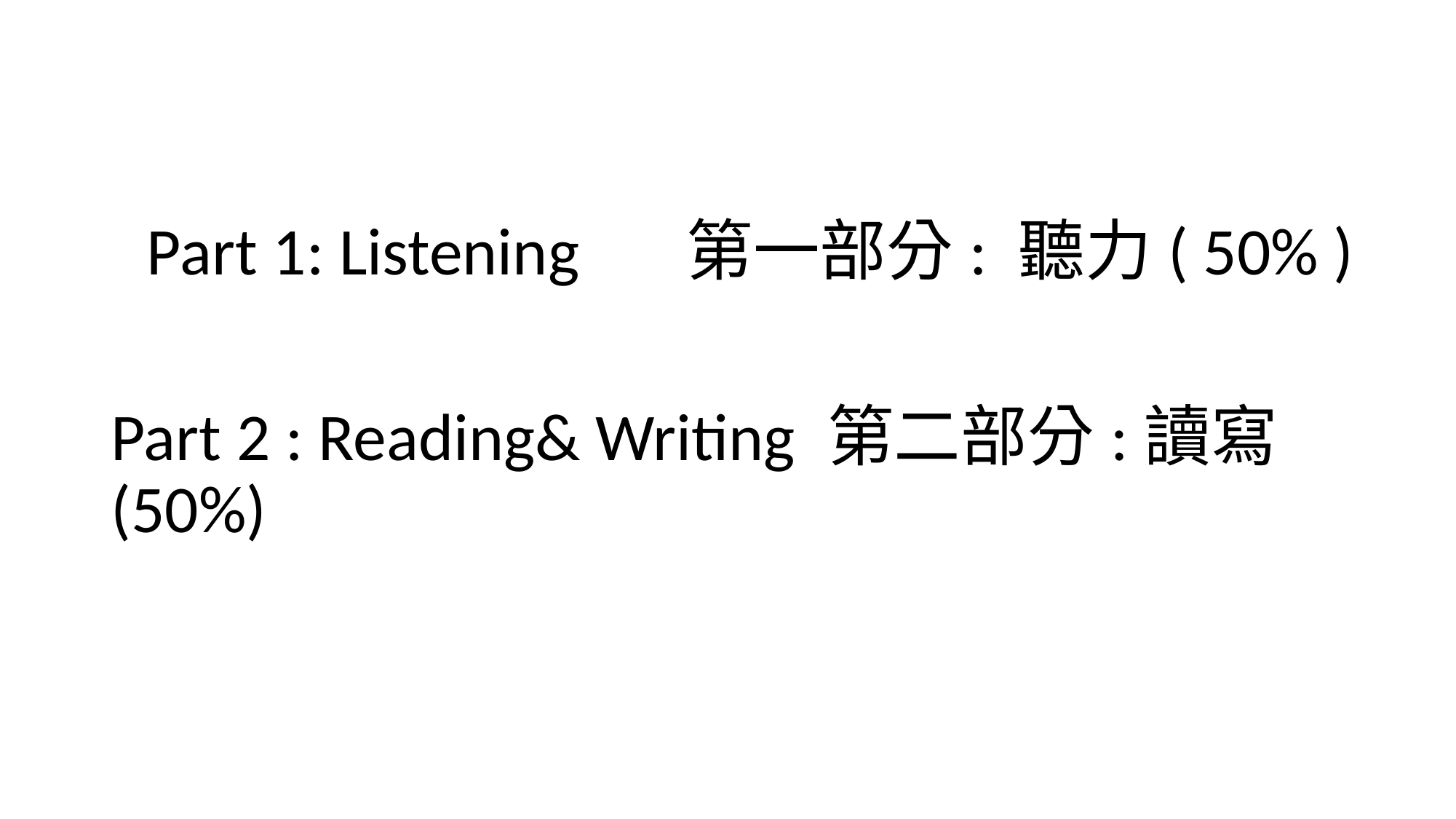

# Part 1: Listening      第一部分: 聽力( 50% )
Part 2 : Reading& Writing 第二部分:讀寫(50%)